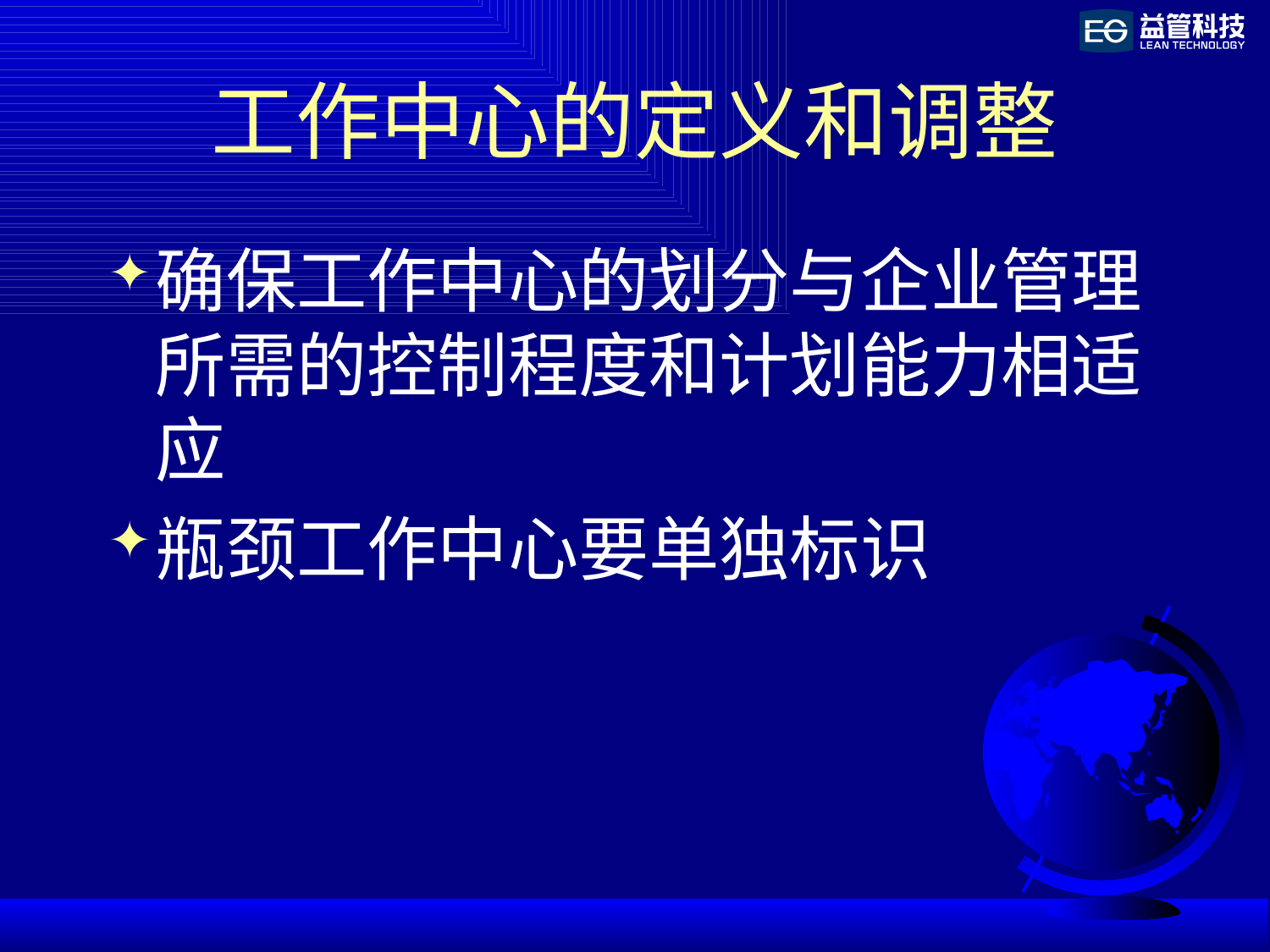

# 工作中心的定义和调整
确保工作中心的划分与企业管理所需的控制程度和计划能力相适应
瓶颈工作中心要单独标识
22